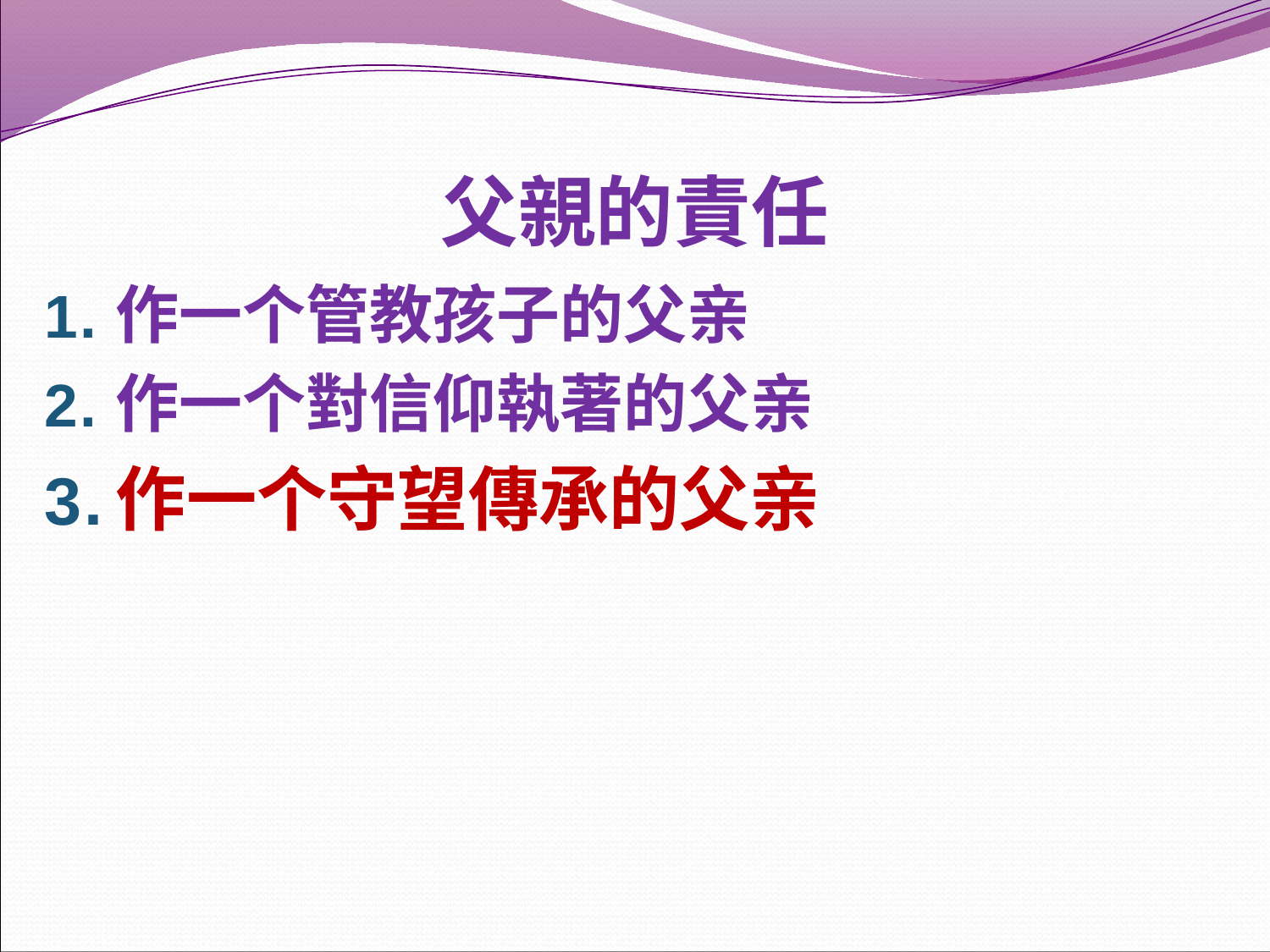

# 父親的責任
作一个管教孩子的父亲
作一个對信仰執著的父亲
作一个守望傳承的父亲